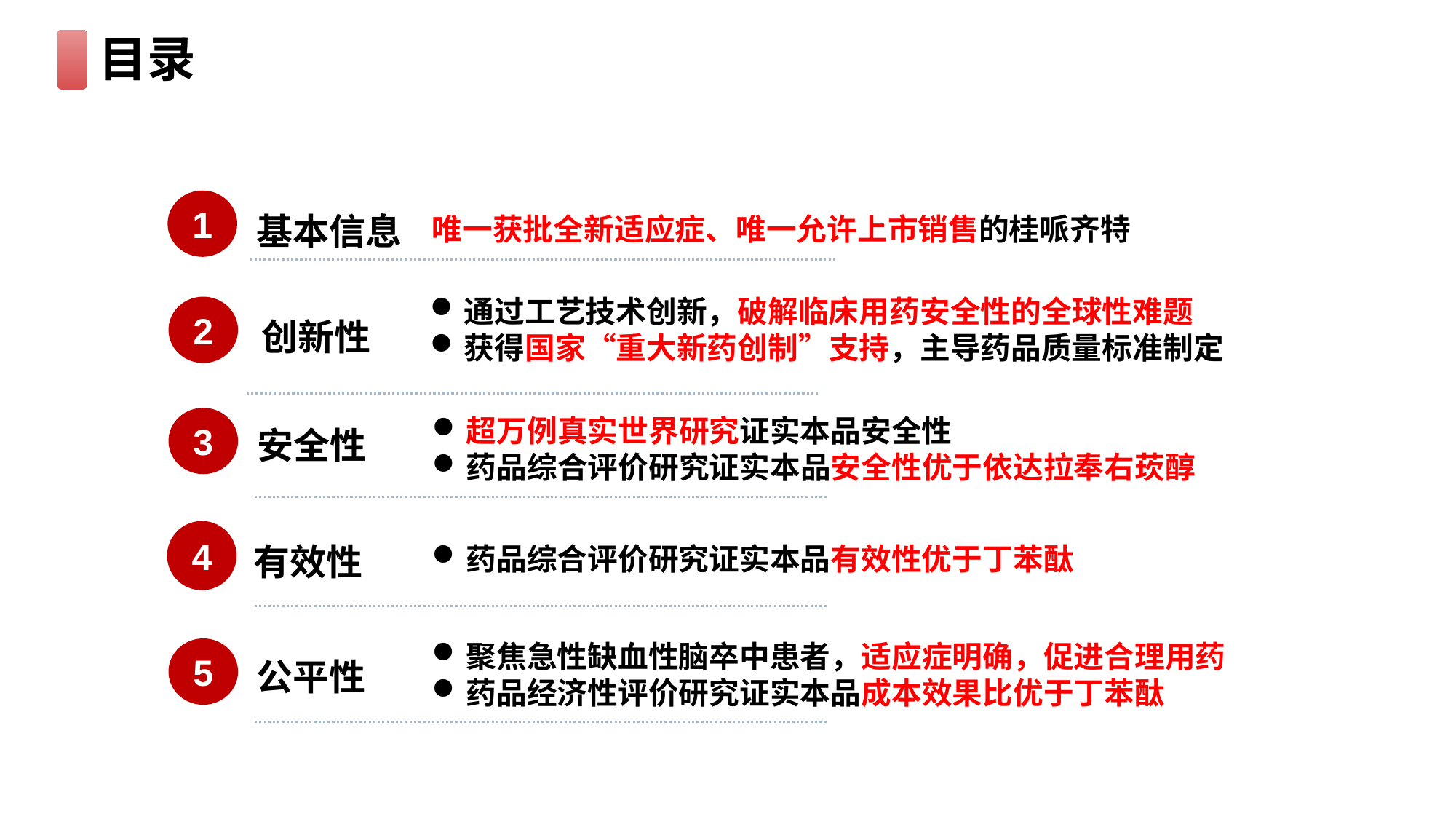

# 目录
基本信息
1
唯一获批全新适应症、唯一允许上市销售的桂哌齐特
创新性
通过工艺技术创新，破解临床用药安全性的全球性难题
获得国家“重大新药创制”支持，主导药品质量标准制定
2
安全性
超万例真实世界研究证实本品安全性
药品综合评价研究证实本品安全性优于依达拉奉右莰醇
3

有效性
4

药品综合评价研究证实本品有效性优于丁苯酞
公平性
聚焦急性缺血性脑卒中患者，适应症明确，促进合理用药
药品经济性评价研究证实本品成本效果比优于丁苯酞
5